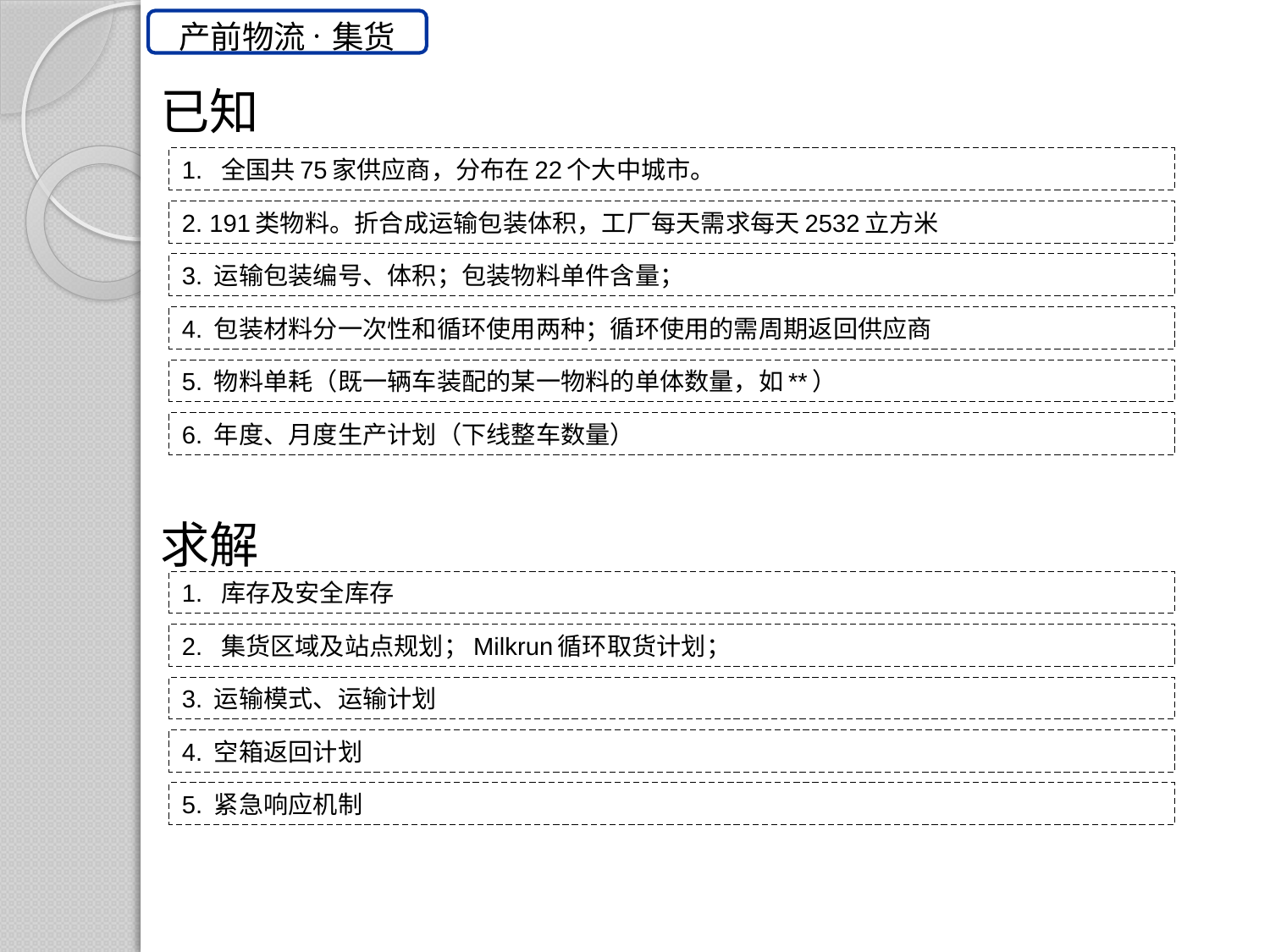

产前物流·集货
已知
1.  全国共75家供应商，分布在22个大中城市。
2. 191类物料。折合成运输包装体积，工厂每天需求每天2532立方米
3. 运输包装编号、体积；包装物料单件含量；
4. 包装材料分一次性和循环使用两种；循环使用的需周期返回供应商
5. 物料单耗（既一辆车装配的某一物料的单体数量，如**）
6. 年度、月度生产计划（下线整车数量）
求解
1.  库存及安全库存
2.  集货区域及站点规划；Milkrun循环取货计划；
3. 运输模式、运输计划
4. 空箱返回计划
5. 紧急响应机制